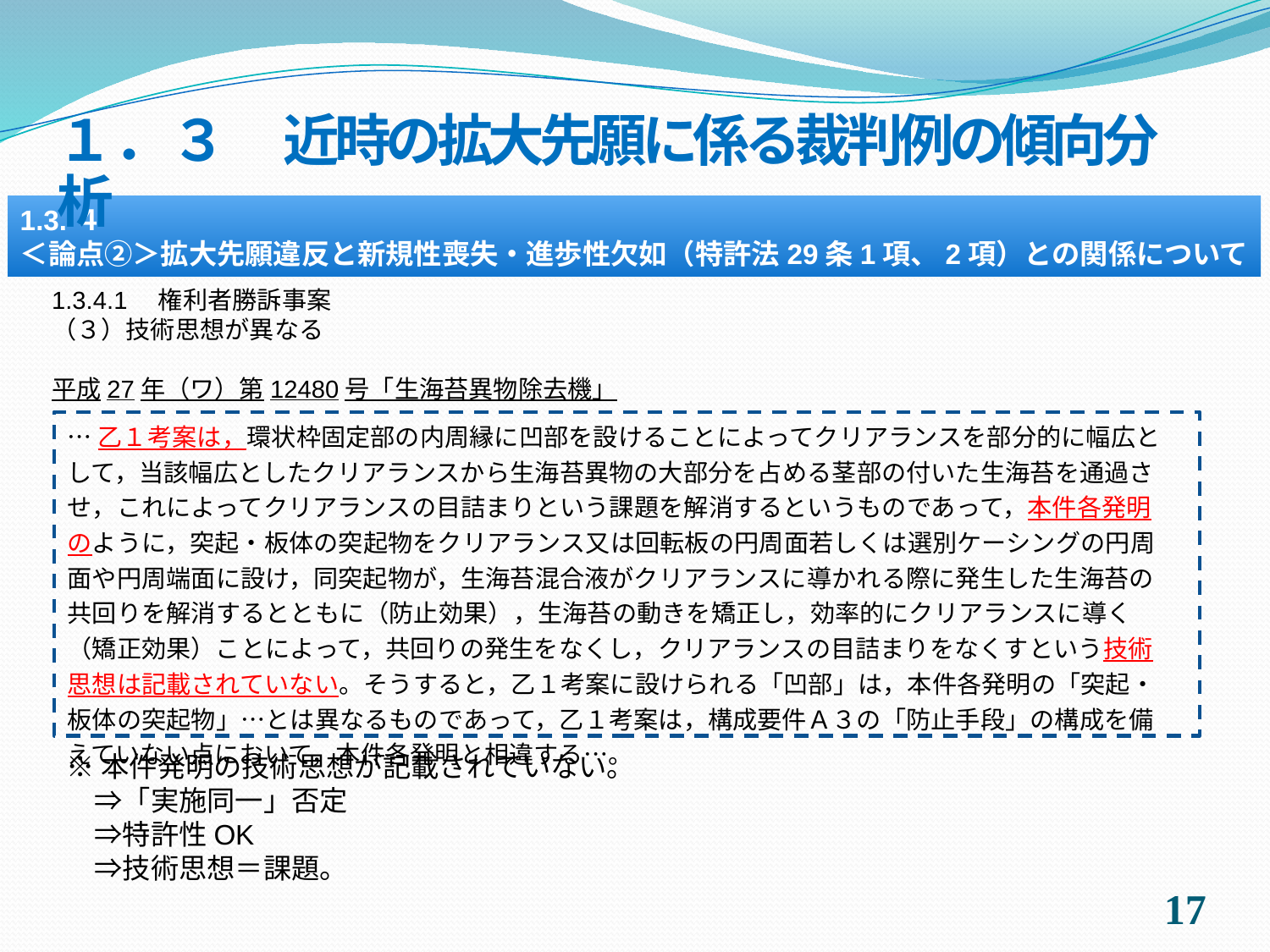

１．３　近時の拡大先願に係る裁判例の傾向分析
1.3.４
＜論点②＞拡大先願違反と新規性喪失・進歩性欠如（特許法29条1項、2項）との関係について
1.3.4.1　権利者勝訴事案
（３）技術思想が異なる

平成27年（ワ）第12480号「生海苔異物除去機」
…乙１考案は，環状枠固定部の内周縁に凹部を設けることによってクリアランスを部分的に幅広として，当該幅広としたクリアランスから生海苔異物の大部分を占める茎部の付いた生海苔を通過させ，これによってクリアランスの目詰まりという課題を解消するというものであって，本件各発明のように，突起・板体の突起物をクリアランス又は回転板の円周面若しくは選別ケーシングの円周面や円周端面に設け，同突起物が，生海苔混合液がクリアランスに導かれる際に発生した生海苔の共回りを解消するとともに（防止効果），生海苔の動きを矯正し，効率的にクリアランスに導く（矯正効果）ことによって，共回りの発生をなくし，クリアランスの目詰まりをなくすという技術思想は記載されていない。そうすると，乙１考案に設けられる「凹部」は，本件各発明の「突起・板体の突起物」…とは異なるものであって，乙１考案は，構成要件Ａ３の「防止手段」の構成を備えていない点において，本件各発明と相違する…。

※本件発明の技術思想が記載されていない。
　⇒「実施同一」否定
　⇒特許性OK
　⇒技術思想＝課題。
17